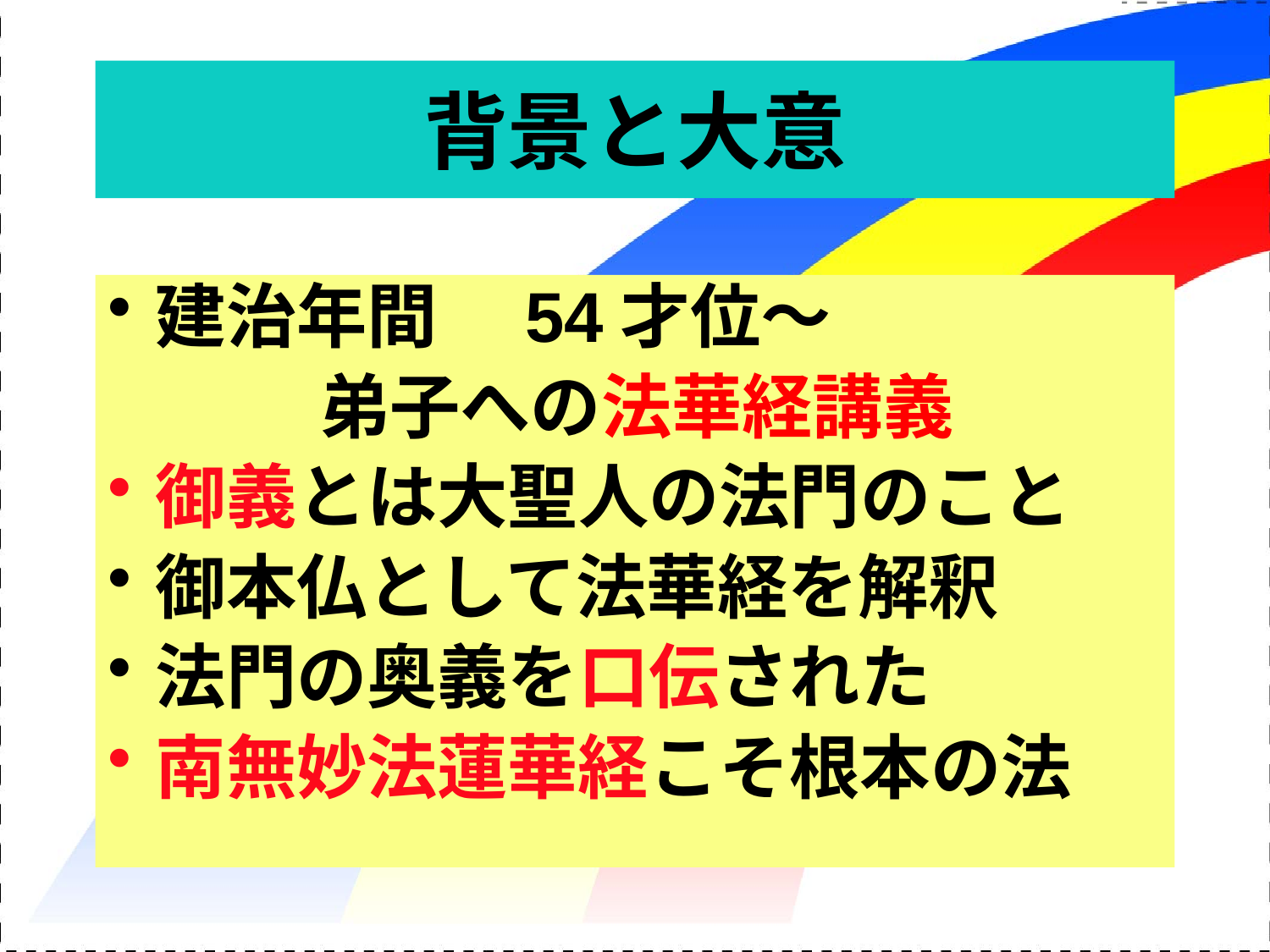

# 背景と大意
建治年間　54才位〜
　　　弟子への法華経講義
御義とは大聖人の法門のこと
御本仏として法華経を解釈
法門の奥義を口伝された
南無妙法蓮華経こそ根本の法